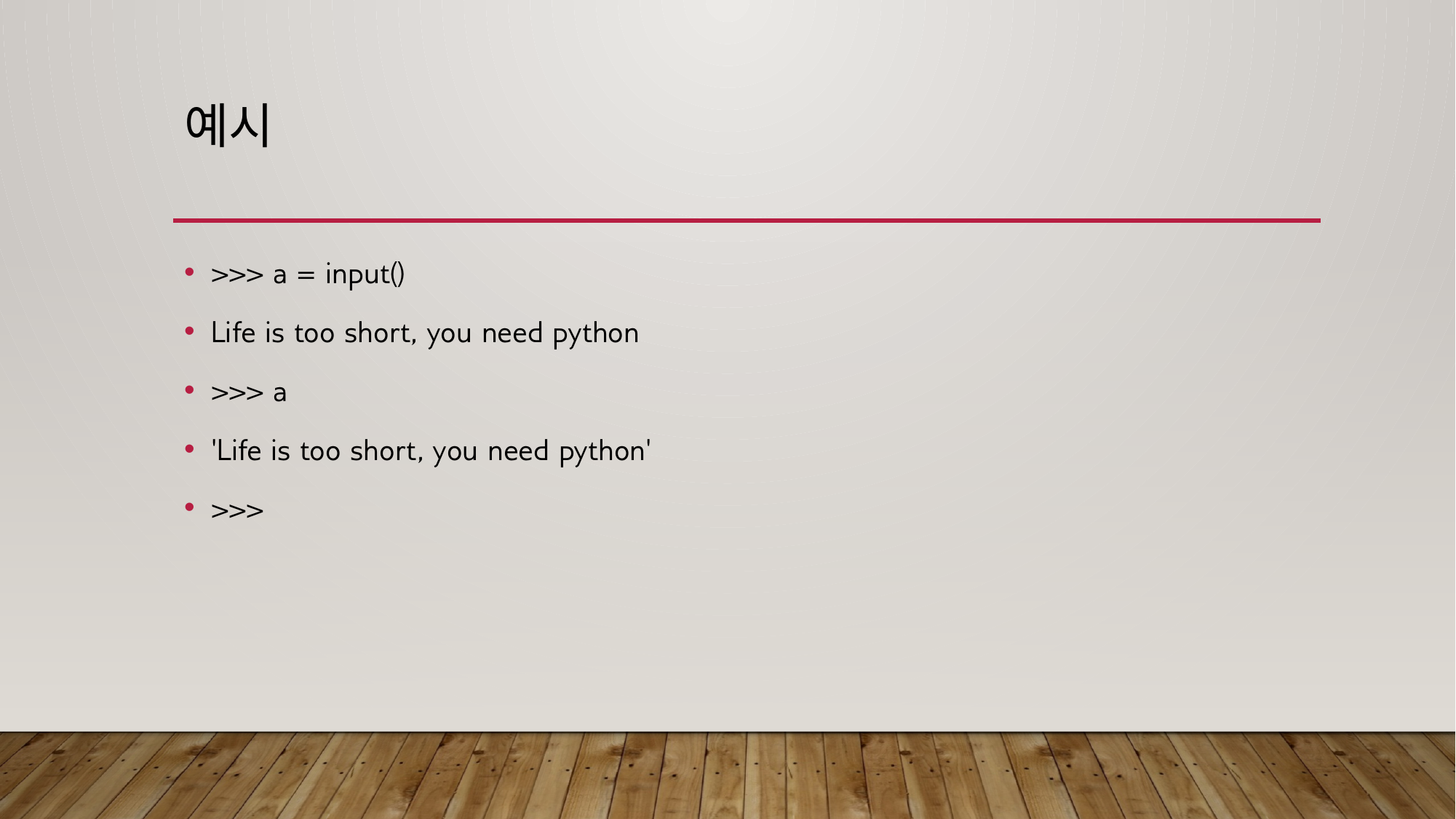

# 예시
>>> a = input()
Life is too short, you need python
>>> a
'Life is too short, you need python'
>>>